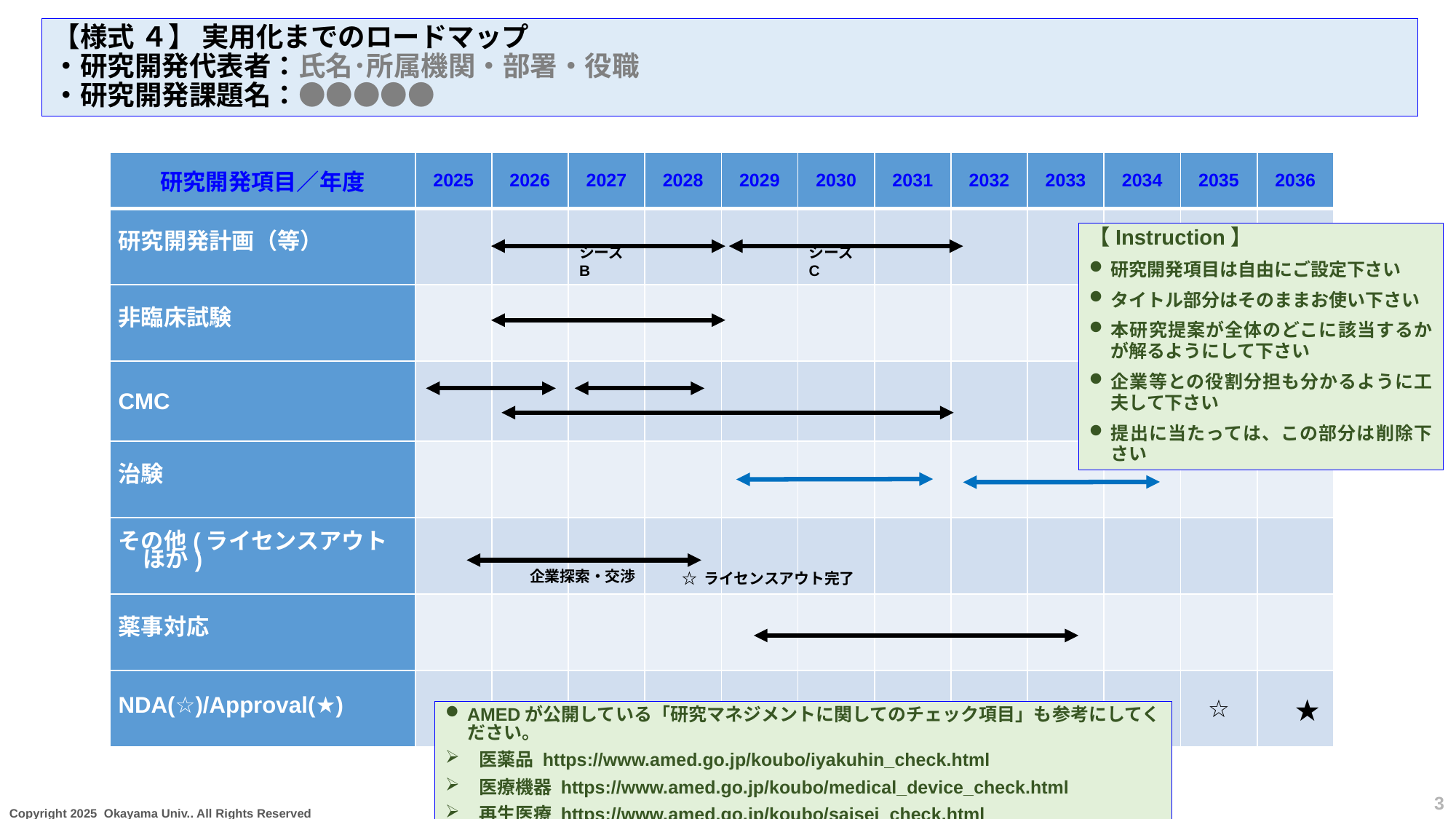

【様式 ４】 実用化までのロードマップ
・研究開発代表者：氏名･所属機関・部署・役職
・研究開発課題名：●●●●●
| 研究開発項目／年度 | 2025 | 2026 | 2027 | 2028 | 2029 | 2030 | 2031 | 2032 | 2033 | 2034 | 2035 | 2036 |
| --- | --- | --- | --- | --- | --- | --- | --- | --- | --- | --- | --- | --- |
| 研究開発計画（等） |  |  | シーズB |  |  | シーズC |  |  |  |  |  |  |
| 非臨床試験 |  |  |  |  |  |  |  |  |  |  |  |  |
| CMC |  |  |  |  |  |  |  |  |  |  |  |  |
| 治験 |  |  |  |  |  |  |  |  |  |  |  |  |
| その他(ライセンスアウトほか) |  |  |  |  |  |  |  |  |  |  |  |  |
| 薬事対応 |  |  |  |  |  |  |  |  |  |  |  |  |
| NDA(☆)/Approval(★) |  |  |  |  |  |  |  |  |  |  | ☆ | ★ |
【Instruction】
研究開発項目は自由にご設定下さい
タイトル部分はそのままお使い下さい
本研究提案が全体のどこに該当するかが解るようにして下さい
企業等との役割分担も分かるように工夫して下さい
提出に当たっては、この部分は削除下さい
企業探索・交渉
☆ ライセンスアウト完了
AMEDが公開している「研究マネジメントに関してのチェック項目」も参考にしてください。
医薬品 https://www.amed.go.jp/koubo/iyakuhin_check.html
医療機器 https://www.amed.go.jp/koubo/medical_device_check.html
再生医療 https://www.amed.go.jp/koubo/saisei_check.html
3